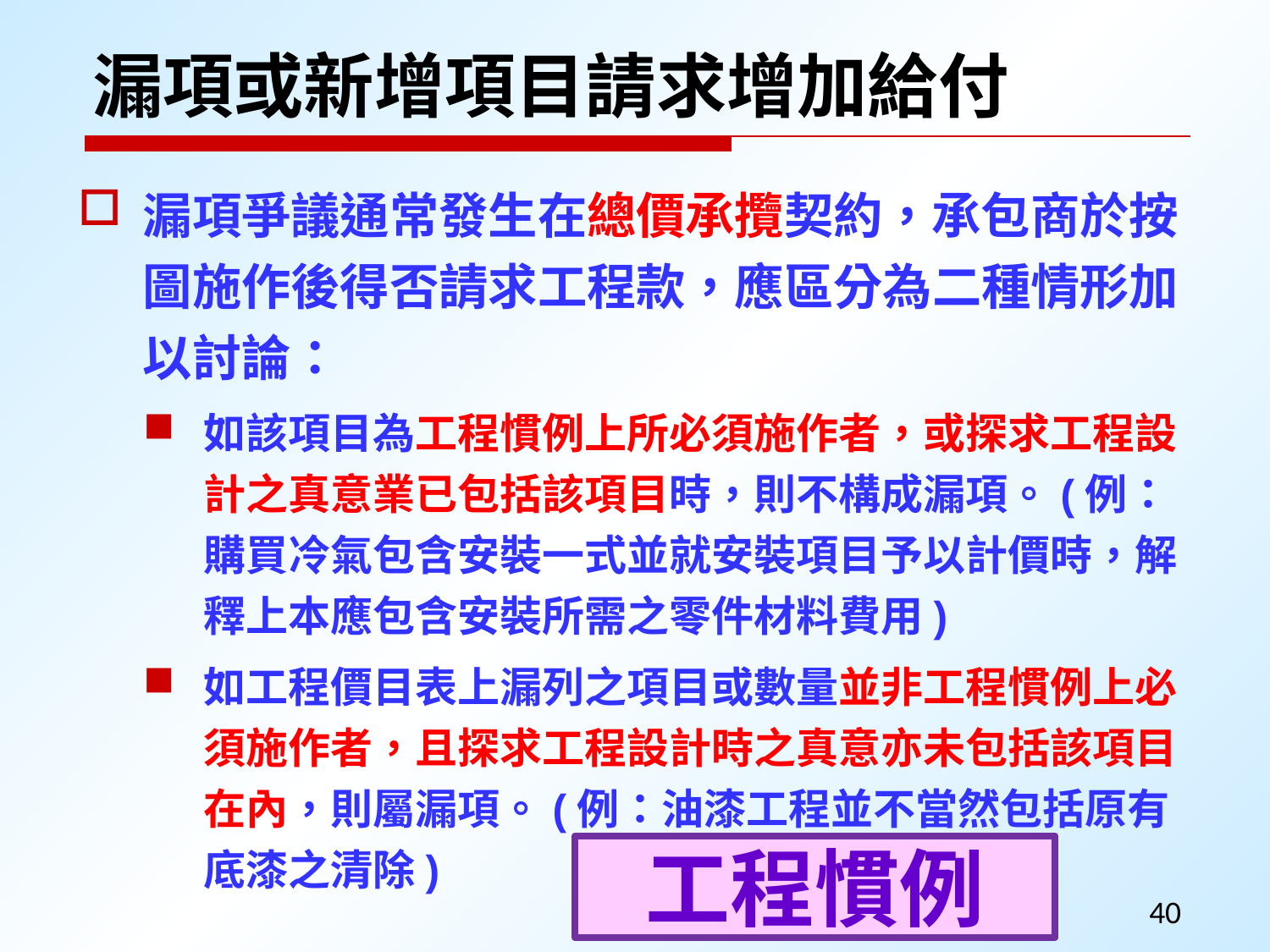

漏項或新增項目請求增加給付
漏項爭議通常發生在總價承攬契約，承包商於按圖施作後得否請求工程款，應區分為二種情形加以討論：
如該項目為工程慣例上所必須施作者，或探求工程設計之真意業已包括該項目時，則不構成漏項。(例：購買冷氣包含安裝一式並就安裝項目予以計價時，解釋上本應包含安裝所需之零件材料費用)
如工程價目表上漏列之項目或數量並非工程慣例上必須施作者，且探求工程設計時之真意亦未包括該項目在內，則屬漏項。(例：油漆工程並不當然包括原有底漆之清除)
工程慣例